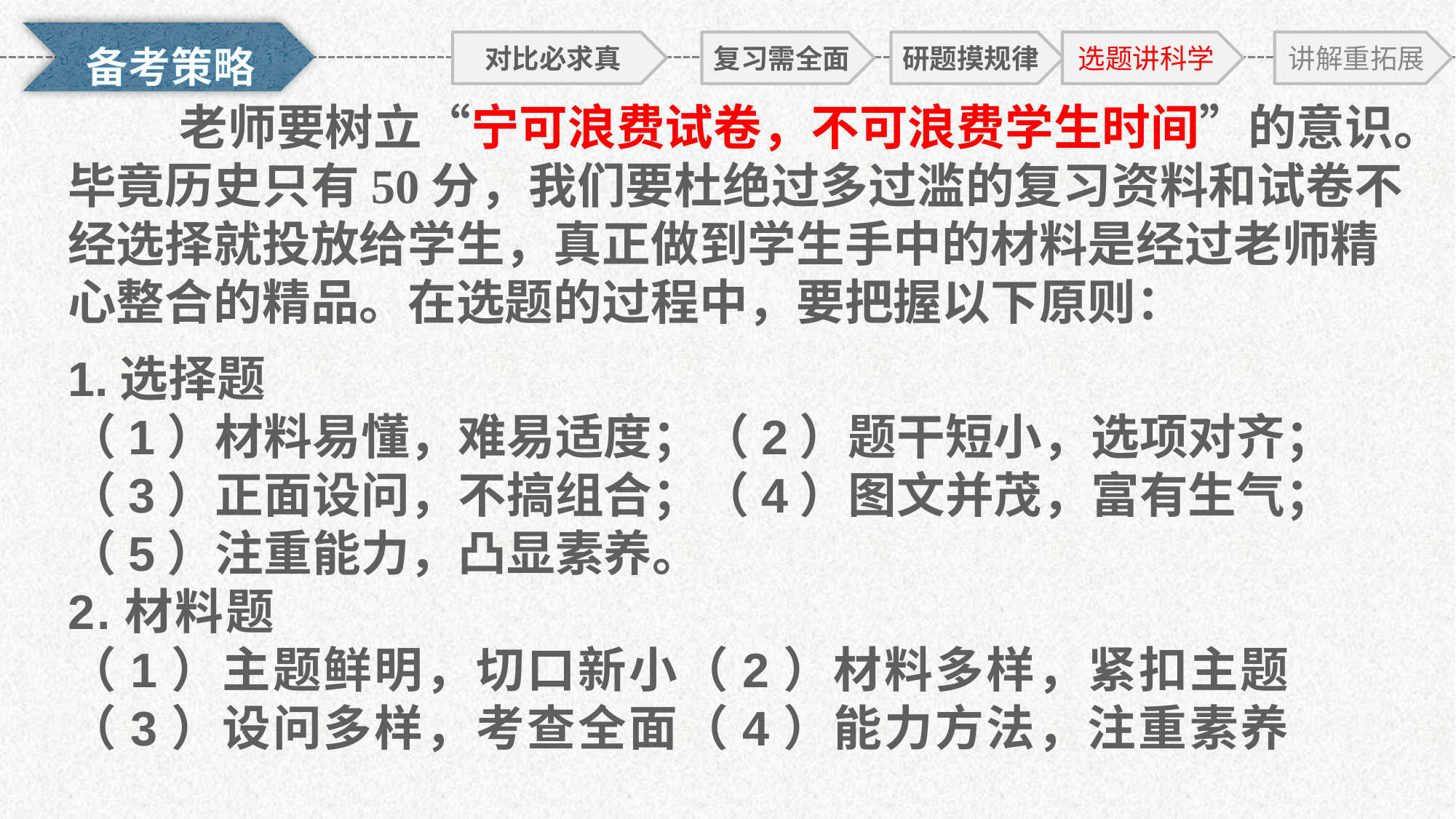

对比必求真
复习需全面
研题摸规律
选题讲科学
讲解重拓展
         老师要树立“宁可浪费试卷，不可浪费学生时间”的意识。毕竟历史只有50分，我们要杜绝过多过滥的复习资料和试卷不经选择就投放给学生，真正做到学生手中的材料是经过老师精心整合的精品。在选题的过程中，要把握以下原则：
1.选择题
（1）材料易懂，难易适度；（2）题干短小，选项对齐；
（3）正面设问，不搞组合；（4）图文并茂，富有生气；
（5）注重能力，凸显素养。
2.材料题
（1）主题鲜明，切口新小（2）材料多样，紧扣主题
（3）设问多样，考查全面（4）能力方法，注重素养